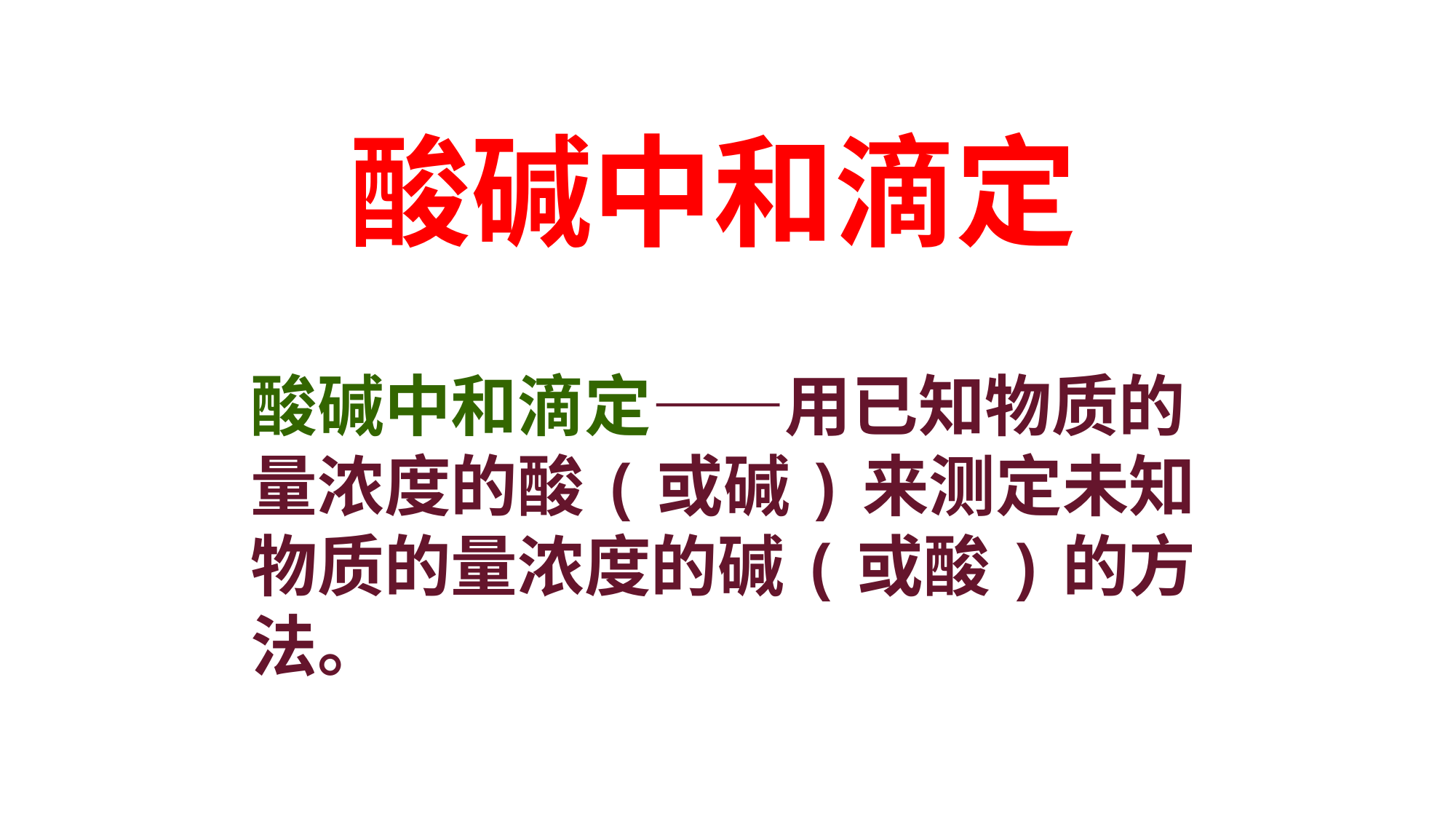

酸碱中和滴定
酸碱中和滴定——用已知物质的量浓度的酸(或碱)来测定未知物质的量浓度的碱(或酸)的方法。